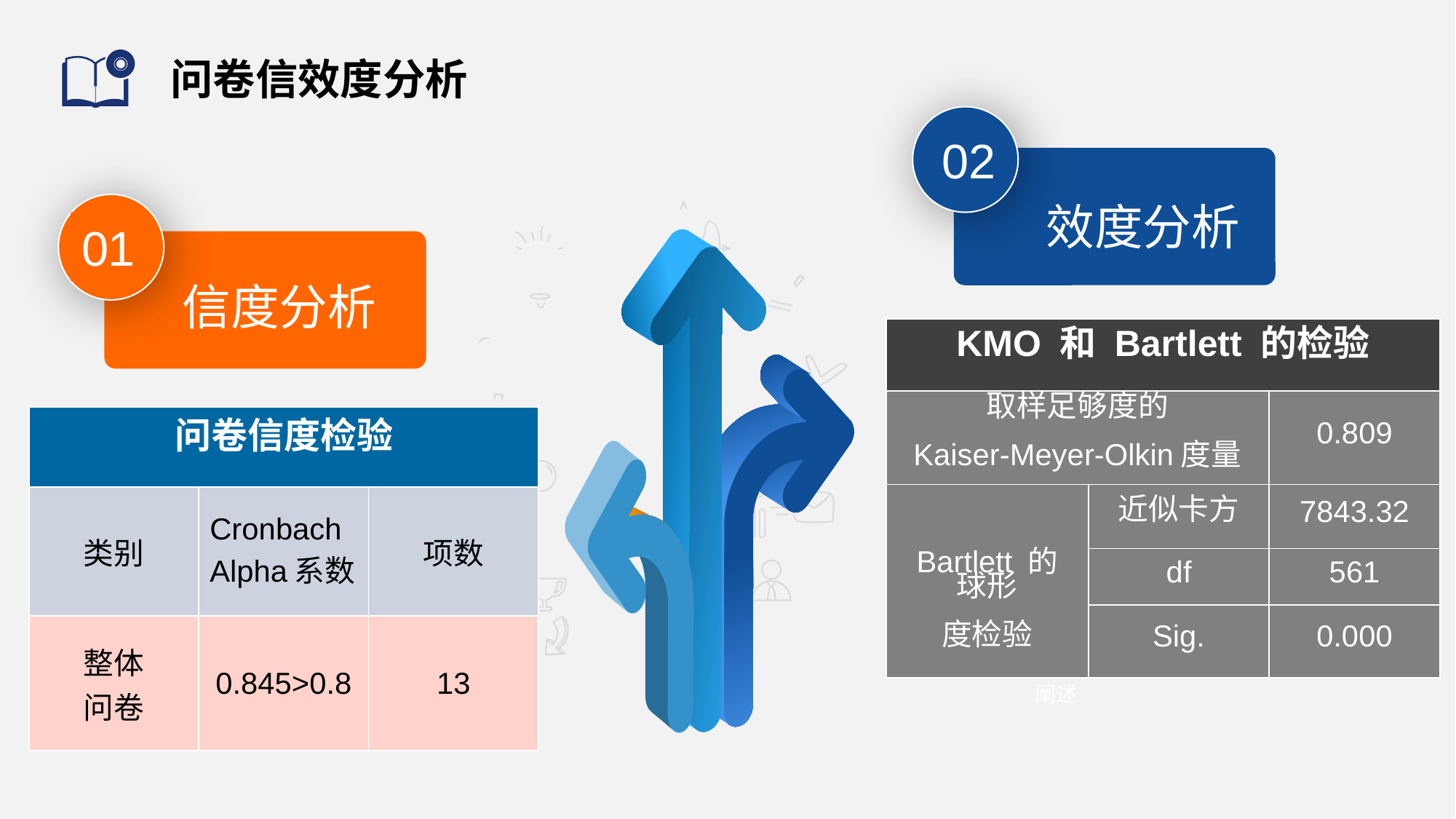

# 问卷信效度分析

02

效度分析

01

信度分析

| KMO 和 Bartlett 的检验 |  |  |
| --- | --- | --- |
| 取样足够度的 Kaiser-Meyer-Olkin度量 |  | 0.809 |
| Bartlett 的球形 度检验 | 近似卡方 | 7843.32 |
|  | df | 561 |
|  | Sig. | 0.000 |

| 问卷信度检验 |  |  |
| --- | --- | --- |
| 类别 | Cronbach Alpha系数 | 项数 |
| 整体 问卷 | 0.845>0.8 | 13 |

        单击此处添加文字阐述，添加简短问题说明文字，具体说明文字在此处。单击此处添加文字阐述

         单击此处添加文字阐述，添加简短问题说明文字，具体说明文字在此处。单击此处添加文字阐述